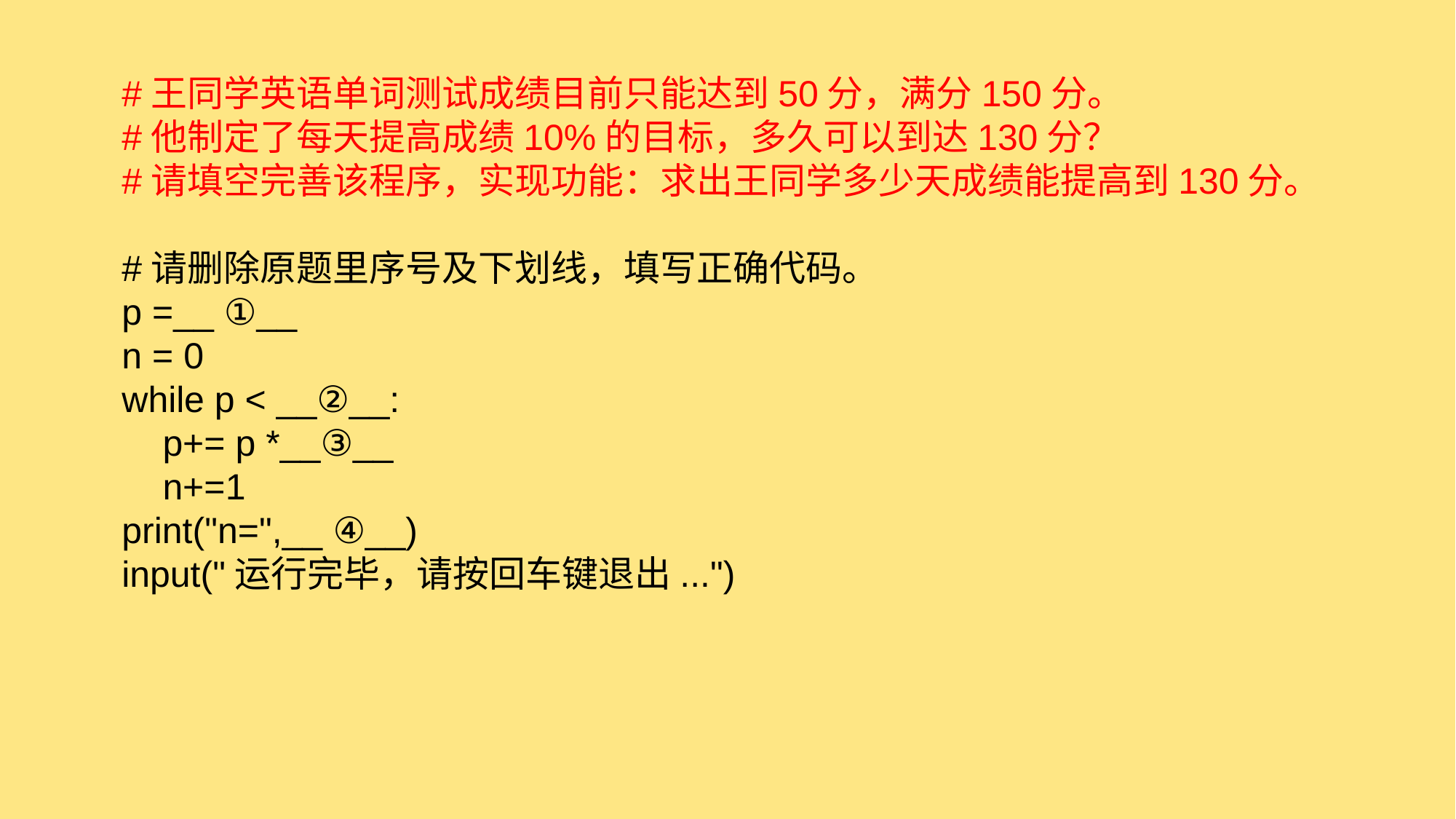

#王同学英语单词测试成绩目前只能达到50分，满分150分。
#他制定了每天提高成绩10%的目标，多久可以到达130分？
#请填空完善该程序，实现功能：求出王同学多少天成绩能提高到130分。

#请删除原题里序号及下划线，填写正确代码。
p =__ ①__
n = 0
while p < __②__:
    p+= p *__③__
    n+=1
print("n=",__ ④__)
input("运行完毕，请按回车键退出...")